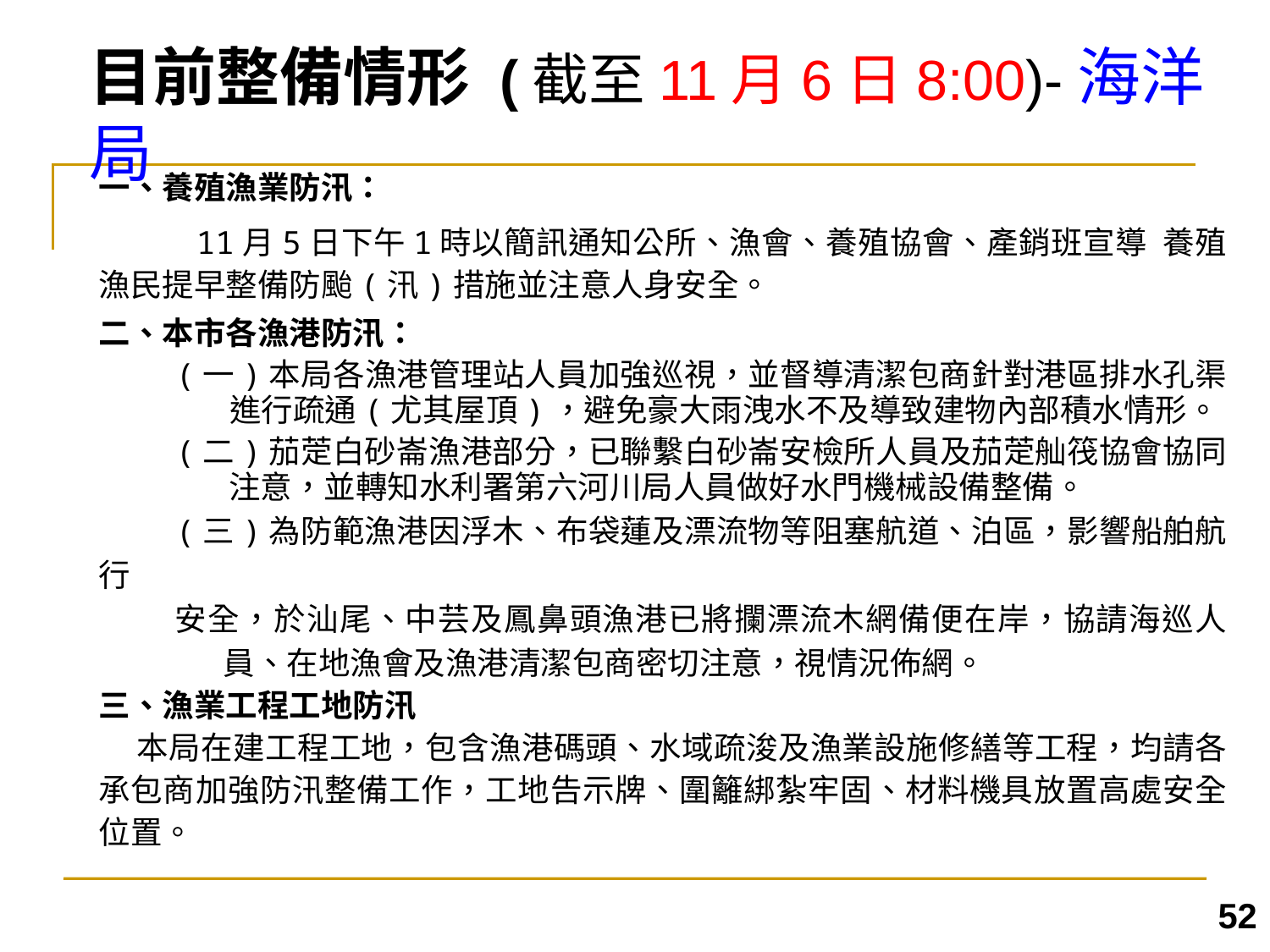

目前整備情形 (截至11月6日8:00)-海洋局
一、養殖漁業防汛：
     11月5日下午1時以簡訊通知公所、漁會、養殖協會、產銷班宣導  養殖漁民提早整備防颱(汛)措施並注意人身安全。
二、本市各漁港防汛：
    (一)本局各漁港管理站人員加強巡視，並督導清潔包商針對港區排水孔渠進行疏通(尤其屋頂)，避免豪大雨洩水不及導致建物內部積水情形。
    (二)茄萣白砂崙漁港部分，已聯繫白砂崙安檢所人員及茄萣舢筏協會協同注意，並轉知水利署第六河川局人員做好水門機械設備整備。
    (三)為防範漁港因浮木、布袋蓮及漂流物等阻塞航道、泊區，影響船舶航行
        安全，於汕尾、中芸及鳳鼻頭漁港已將攔漂流木網備便在岸，協請海巡人員、在地漁會及漁港清潔包商密切注意，視情況佈網。
三、漁業工程工地防汛
    本局在建工程工地，包含漁港碼頭、水域疏浚及漁業設施修繕等工程，均請各承包商加強防汛整備工作，工地告示牌、圍籬綁紮牢固、材料機具放置高處安全位置。

52